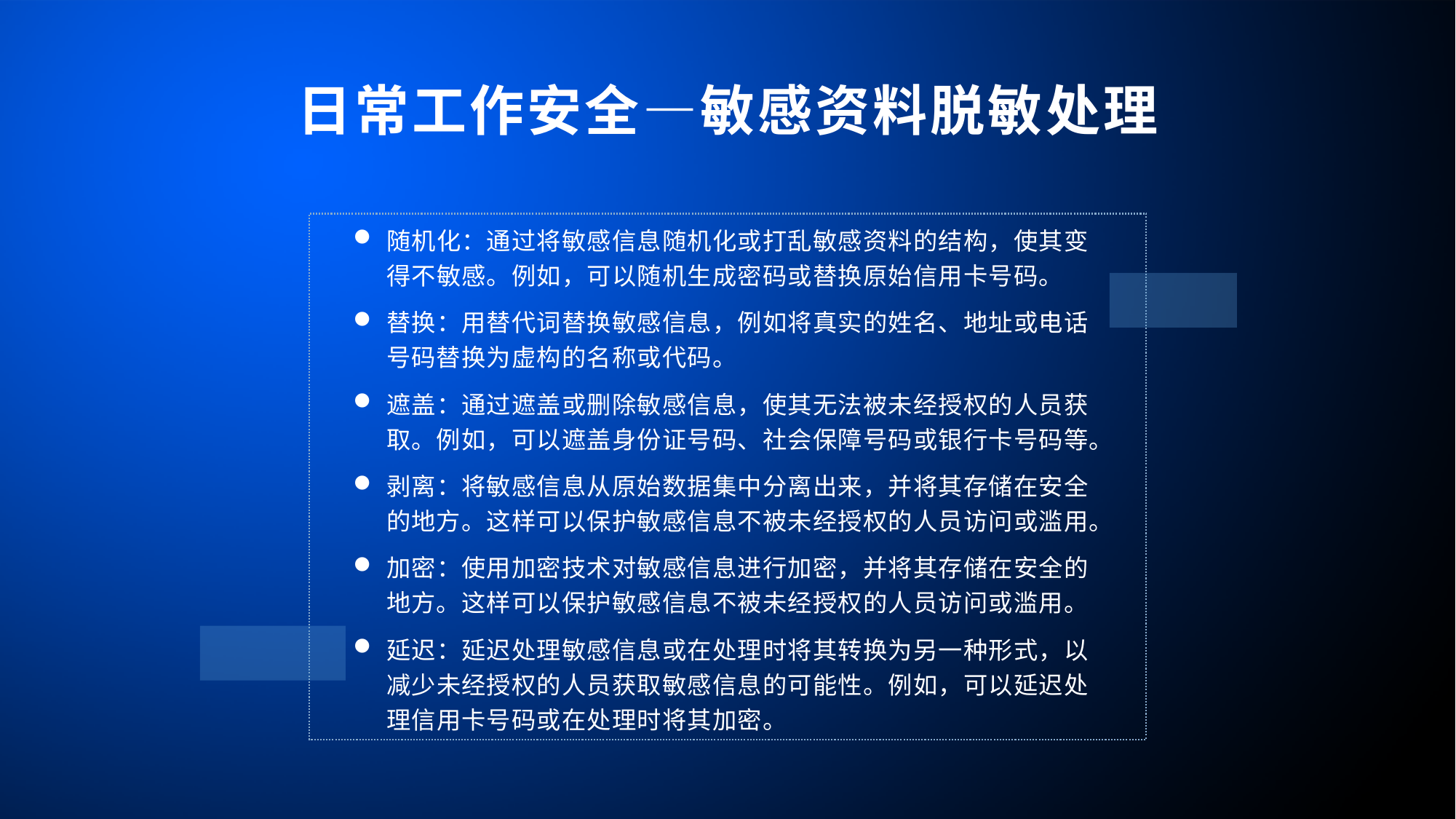

日常工作安全—敏感资料脱敏处理

随机化：通过将敏感信息随机化或打乱敏感资料的结构，使其变得不敏感。例如，可以随机生成密码或替换原始信用卡号码。
替换：用替代词替换敏感信息，例如将真实的姓名、地址或电话号码替换为虚构的名称或代码。
遮盖：通过遮盖或删除敏感信息，使其无法被未经授权的人员获取。例如，可以遮盖身份证号码、社会保障号码或银行卡号码等。
剥离：将敏感信息从原始数据集中分离出来，并将其存储在安全的地方。这样可以保护敏感信息不被未经授权的人员访问或滥用。
加密：使用加密技术对敏感信息进行加密，并将其存储在安全的地方。这样可以保护敏感信息不被未经授权的人员访问或滥用。
延迟：延迟处理敏感信息或在处理时将其转换为另一种形式，以减少未经授权的人员获取敏感信息的可能性。例如，可以延迟处理信用卡号码或在处理时将其加密。